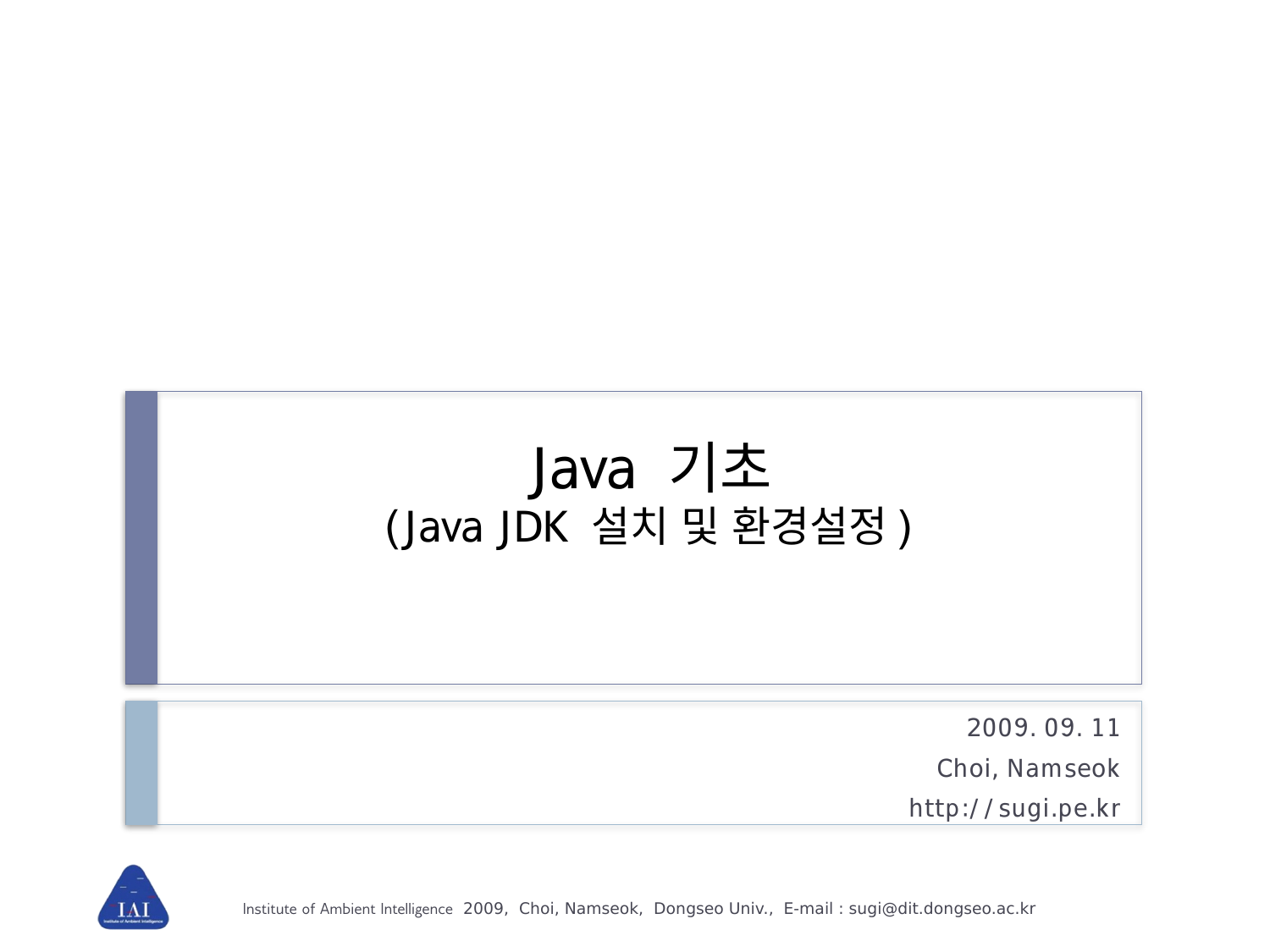

# Java 기초 (Java JDK 설치 및 환경설정)
2009. 09. 11
Choi, Namseok
http://sugi.pe.kr